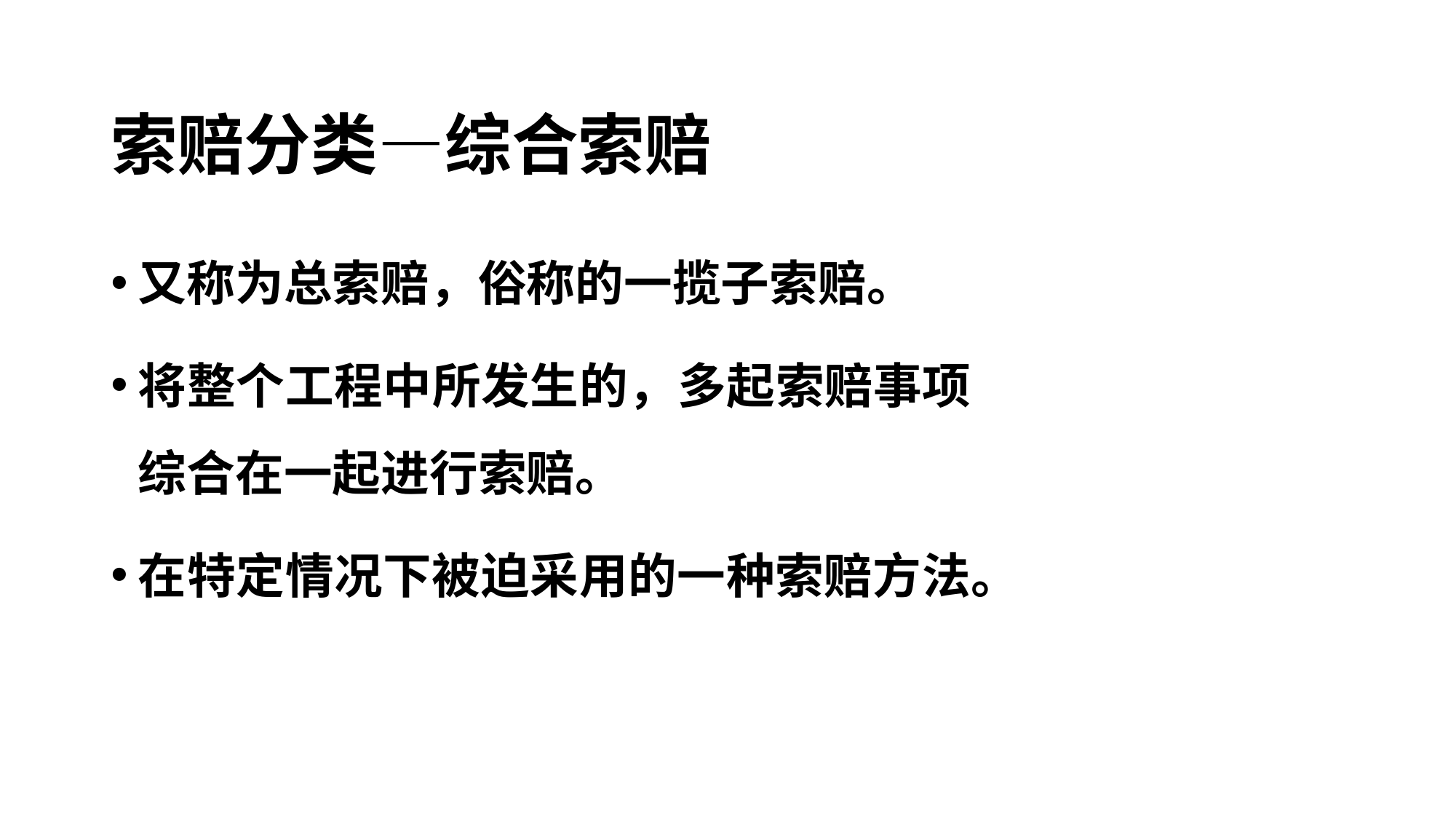

# 索赔分类—综合索赔
又称为总索赔，俗称的一揽子索赔。
将整个工程中所发生的，多起索赔事项综合在一起进行索赔。
在特定情况下被迫采用的一种索赔方法。